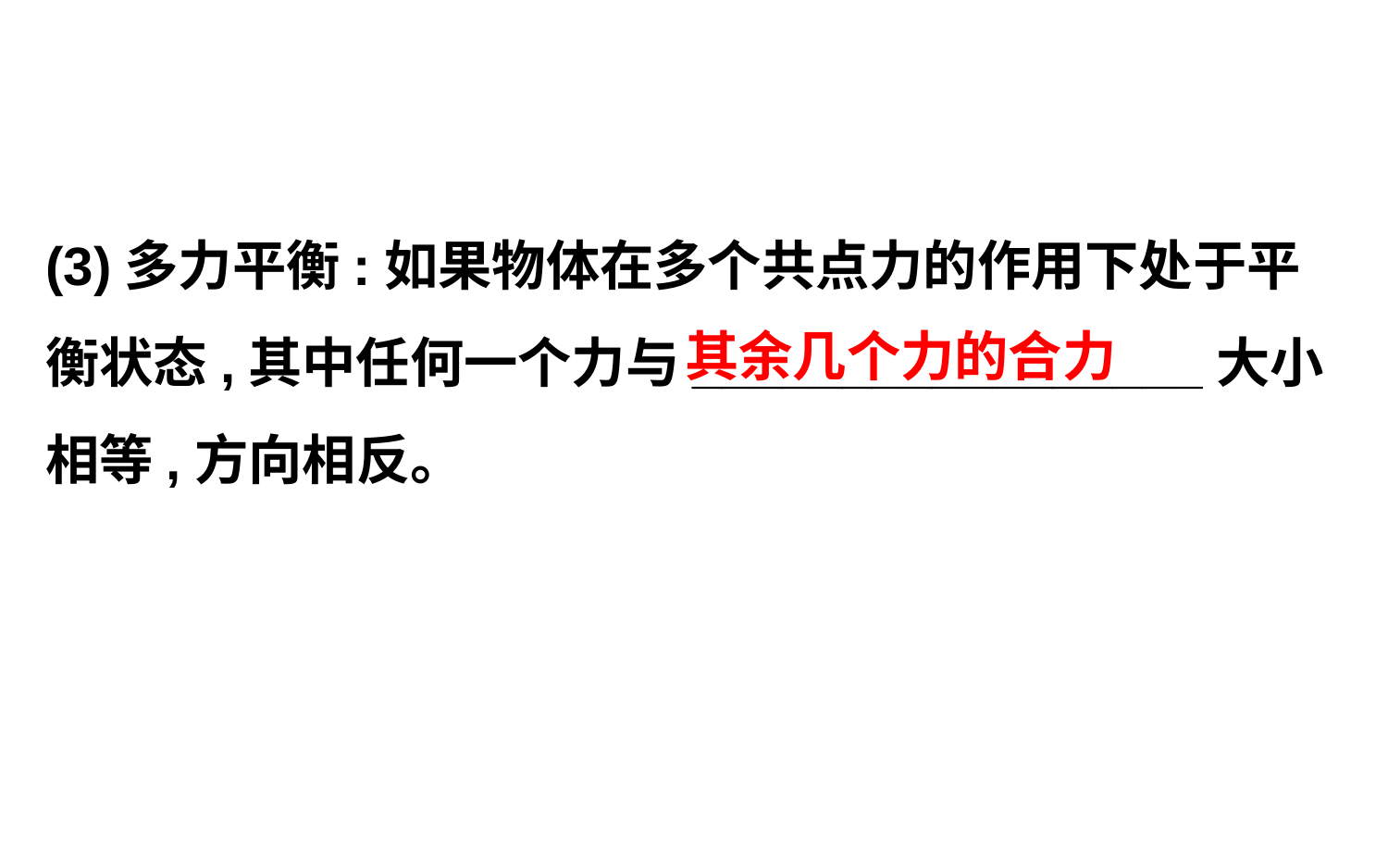

(3)多力平衡:如果物体在多个共点力的作用下处于平衡状态,其中任何一个力与_________________大小相等,方向相反。
其余几个力的合力